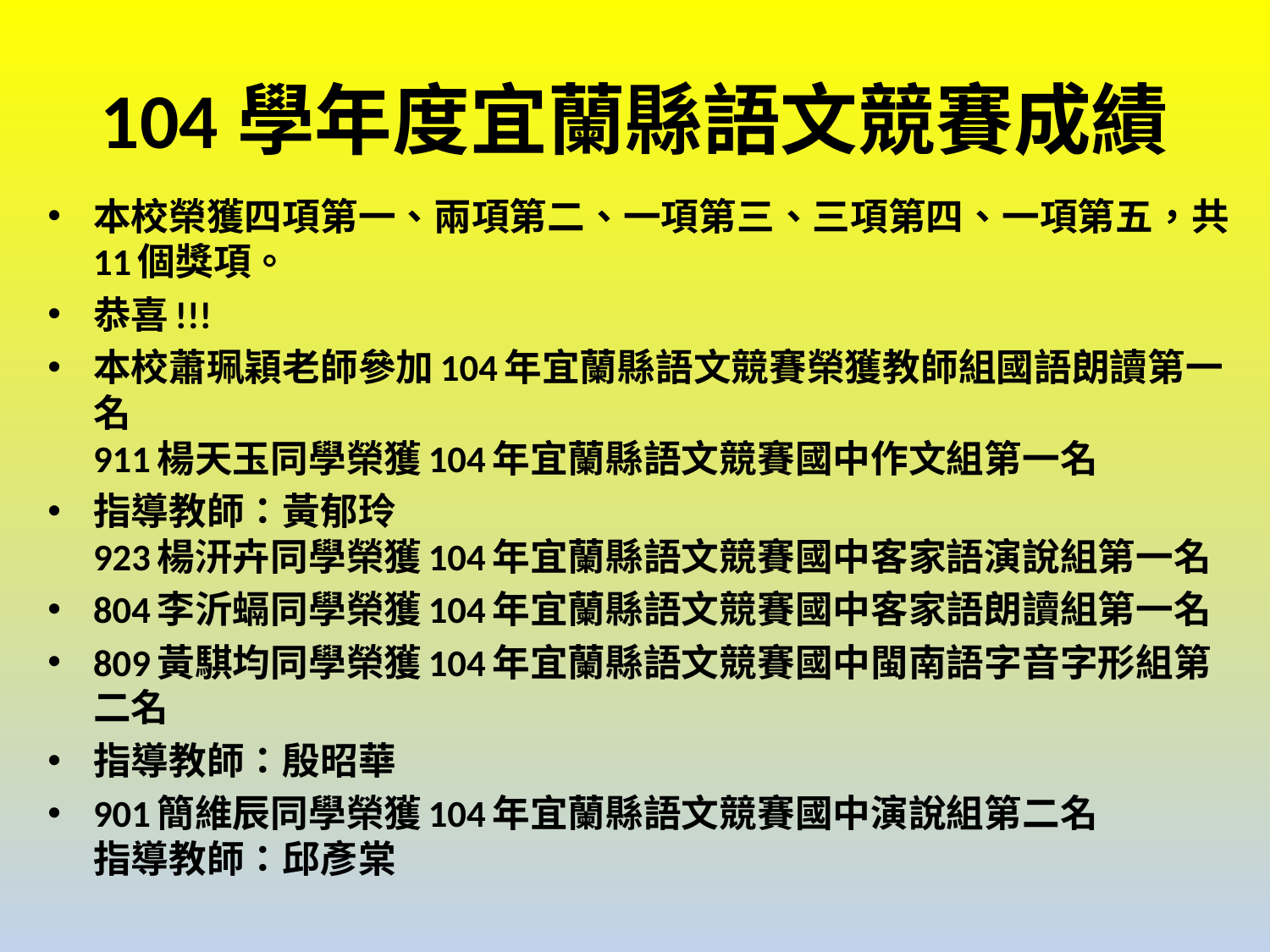

# 104學年度宜蘭縣語文競賽成績
本校榮獲四項第一、兩項第二、一項第三、三項第四、一項第五，共11個獎項。
恭喜!!!
本校蕭珮穎老師參加104年宜蘭縣語文競賽榮獲教師組國語朗讀第一名
911楊天玉同學榮獲104年宜蘭縣語文競賽國中作文組第一名
指導教師：黃郁玲
923楊汧卉同學榮獲104年宜蘭縣語文競賽國中客家語演說組第一名
804李沂螎同學榮獲104年宜蘭縣語文競賽國中客家語朗讀組第一名
809黃騏均同學榮獲104年宜蘭縣語文競賽國中閩南語字音字形組第二名
指導教師：殷昭華
901簡維辰同學榮獲104年宜蘭縣語文競賽國中演說組第二名
指導教師：邱彥棠